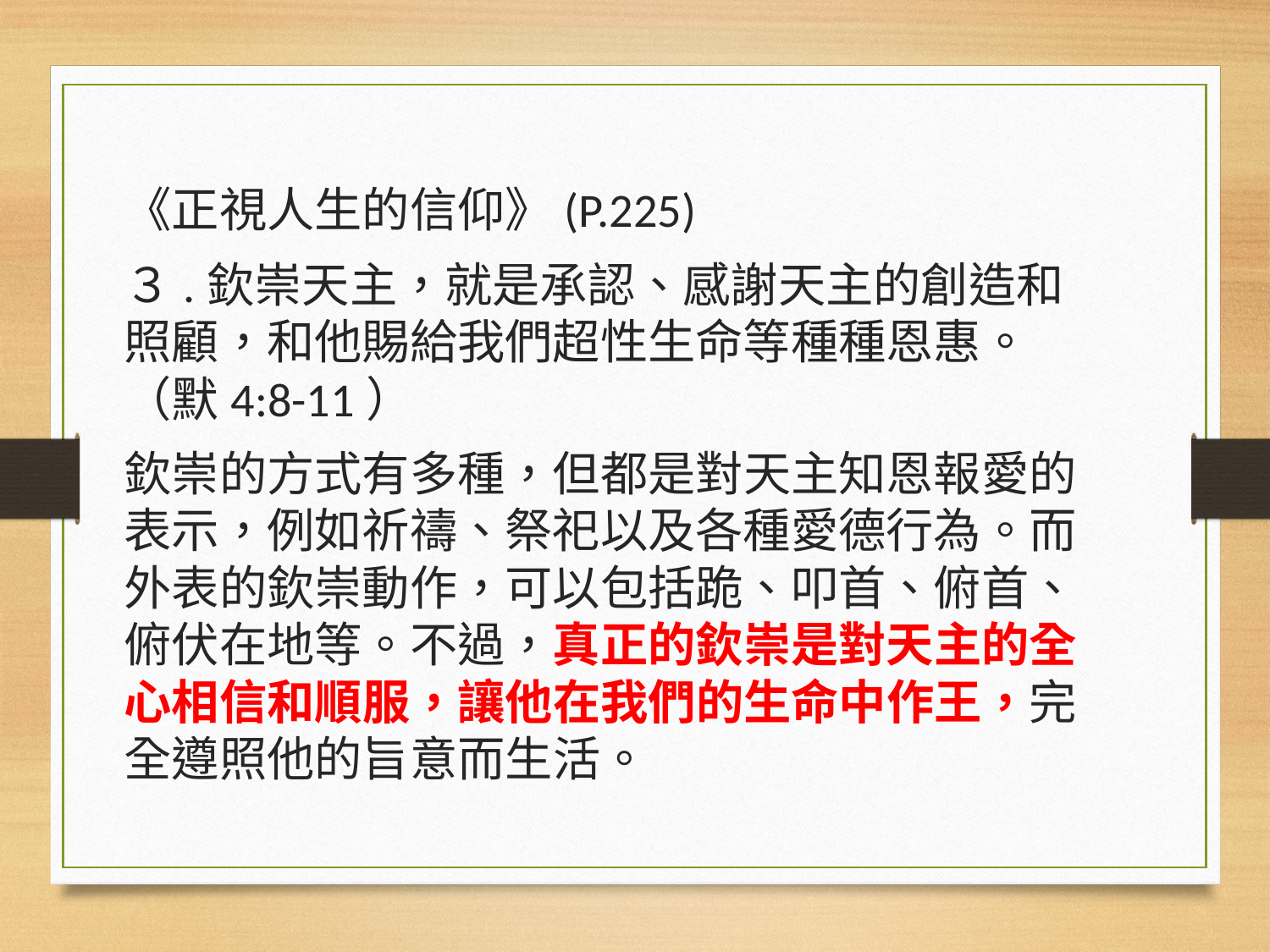

《正視人生的信仰》(P.225)
３.欽崇天主，就是承認、感謝天主的創造和照顧，和他賜給我們超性生命等種種恩惠。（默4:8-11）
欽崇的方式有多種，但都是對天主知恩報愛的表示，例如祈禱、祭祀以及各種愛德行為。而外表的欽崇動作，可以包括跪、叩首、俯首、俯伏在地等。不過，真正的欽崇是對天主的全心相信和順服，讓他在我們的生命中作王，完全遵照他的旨意而生活。